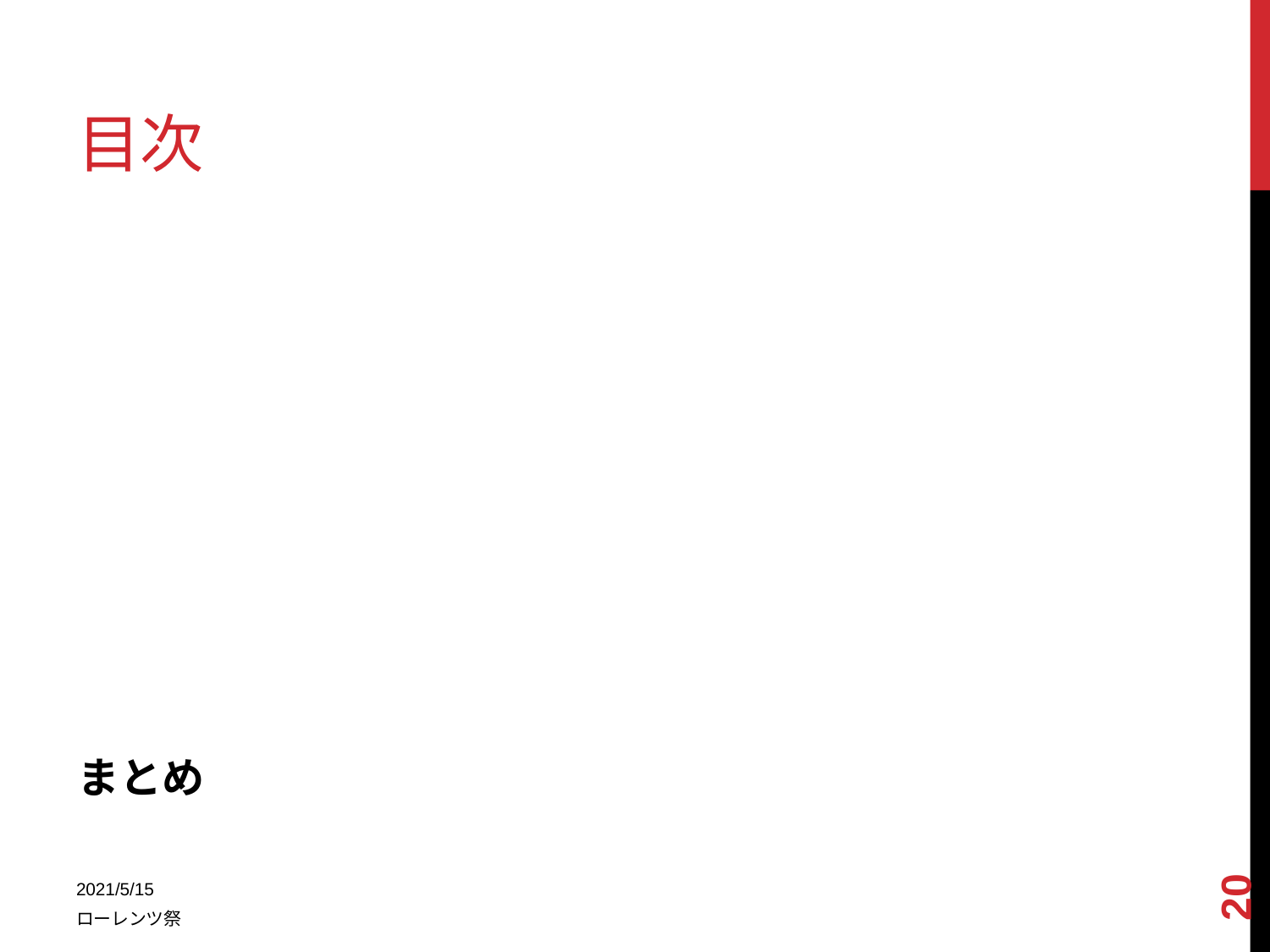

# 目次
研究グループの概要
砂の物理
	砂の特徴
	流れる粉と流れない粉
	シックニングとインパクトによる硬化
ゆらぐ熱力学
　　　　幾何学ポンプのカレント
　　　　幾何学的熱力学
まとめ
20
2021/5/15
ローレンツ祭